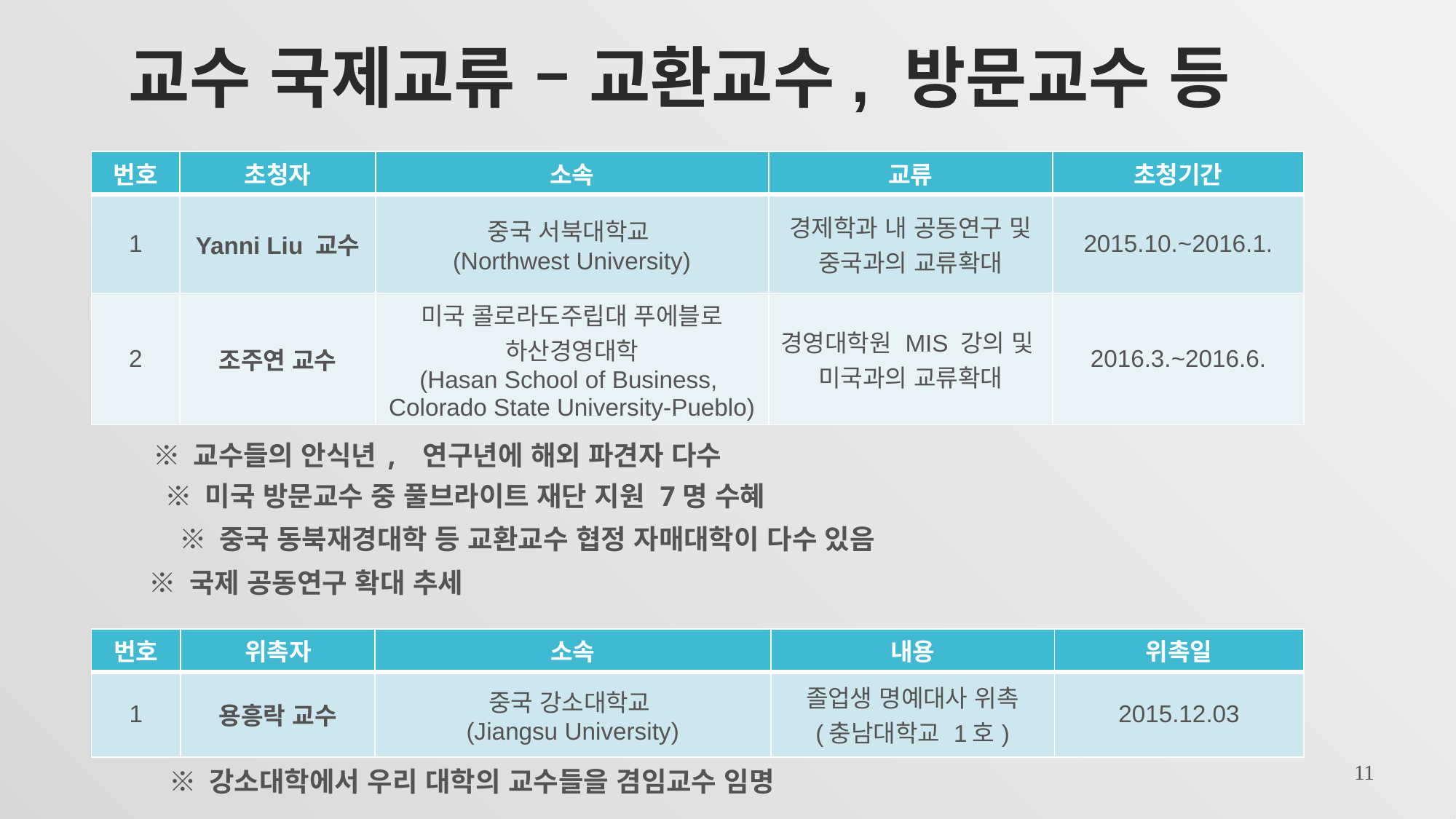

# 교수 국제교류 – 교환교수, 방문교수 등
| 번호 | 초청자 | 소속 | 교류 | 초청기간 |
| --- | --- | --- | --- | --- |
| 1 | Yanni Liu 교수 | 중국 서북대학교 (Northwest University) | 경제학과 내 공동연구 및 중국과의 교류확대 | 2015.10.~2016.1. |
| 2 | 조주연 교수 | 미국 콜로라도주립대 푸에블로 하산경영대학 (Hasan School of Business, Colorado State University-Pueblo) | 경영대학원 MIS 강의 및 미국과의 교류확대 | 2016.3.~2016.6. |
※ 교수들의 안식년, 연구년에 해외 파견자 다수
※ 미국 방문교수 중 풀브라이트 재단 지원 7명 수혜
※ 중국 동북재경대학 등 교환교수 협정 자매대학이 다수 있음
※ 국제 공동연구 확대 추세
| 번호 | 위촉자 | 소속 | 내용 | 위촉일 |
| --- | --- | --- | --- | --- |
| 1 | 용흥락 교수 | 중국 강소대학교 (Jiangsu University) | 졸업생 명예대사 위촉 (충남대학교 1호) | 2015.12.03 |
11
※ 강소대학에서 우리 대학의 교수들을 겸임교수 임명